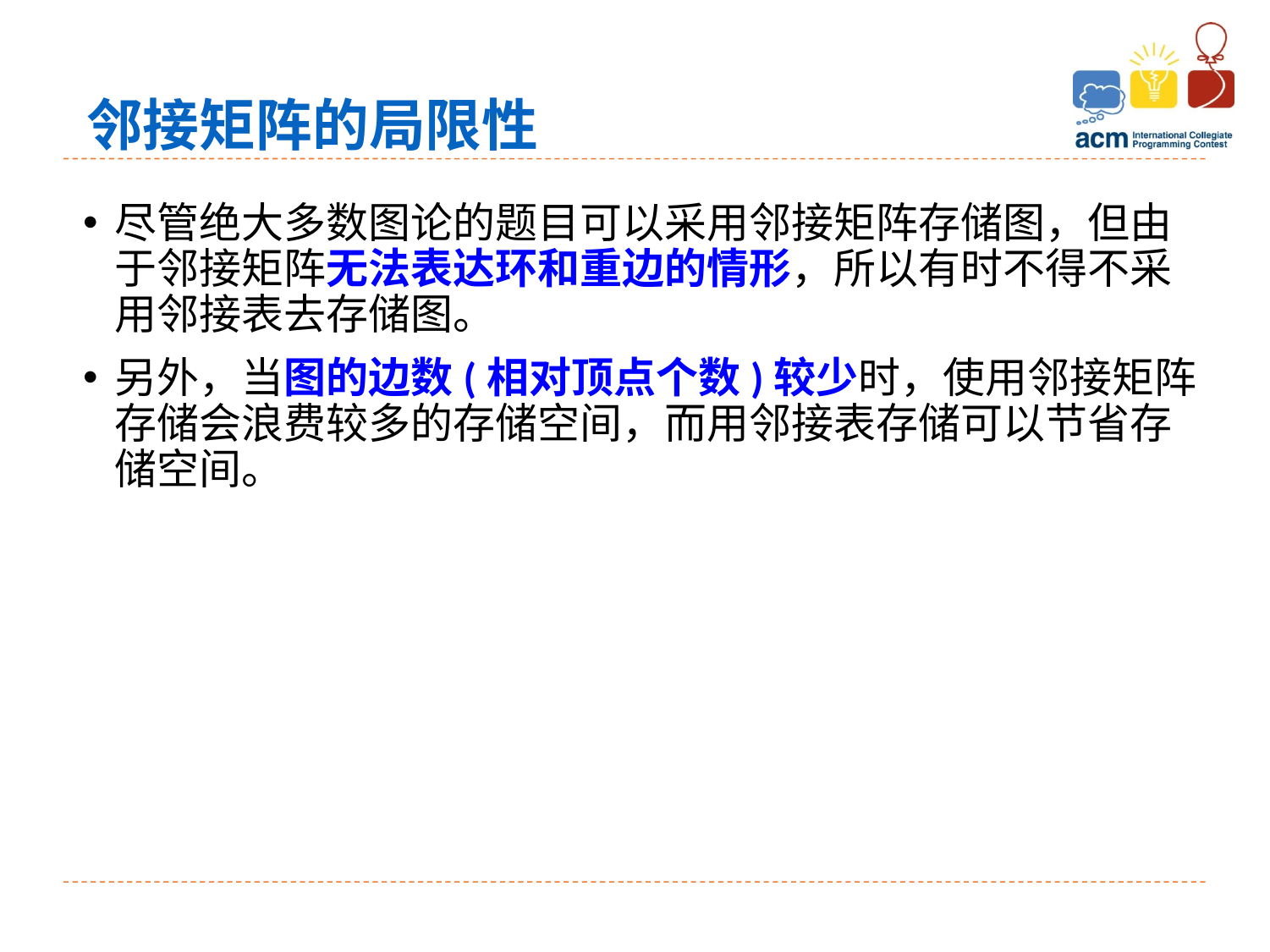

# 邻接矩阵的局限性
尽管绝大多数图论的题目可以采用邻接矩阵存储图，但由于邻接矩阵无法表达环和重边的情形，所以有时不得不采用邻接表去存储图。
另外，当图的边数(相对顶点个数)较少时，使用邻接矩阵存储会浪费较多的存储空间，而用邻接表存储可以节省存储空间。